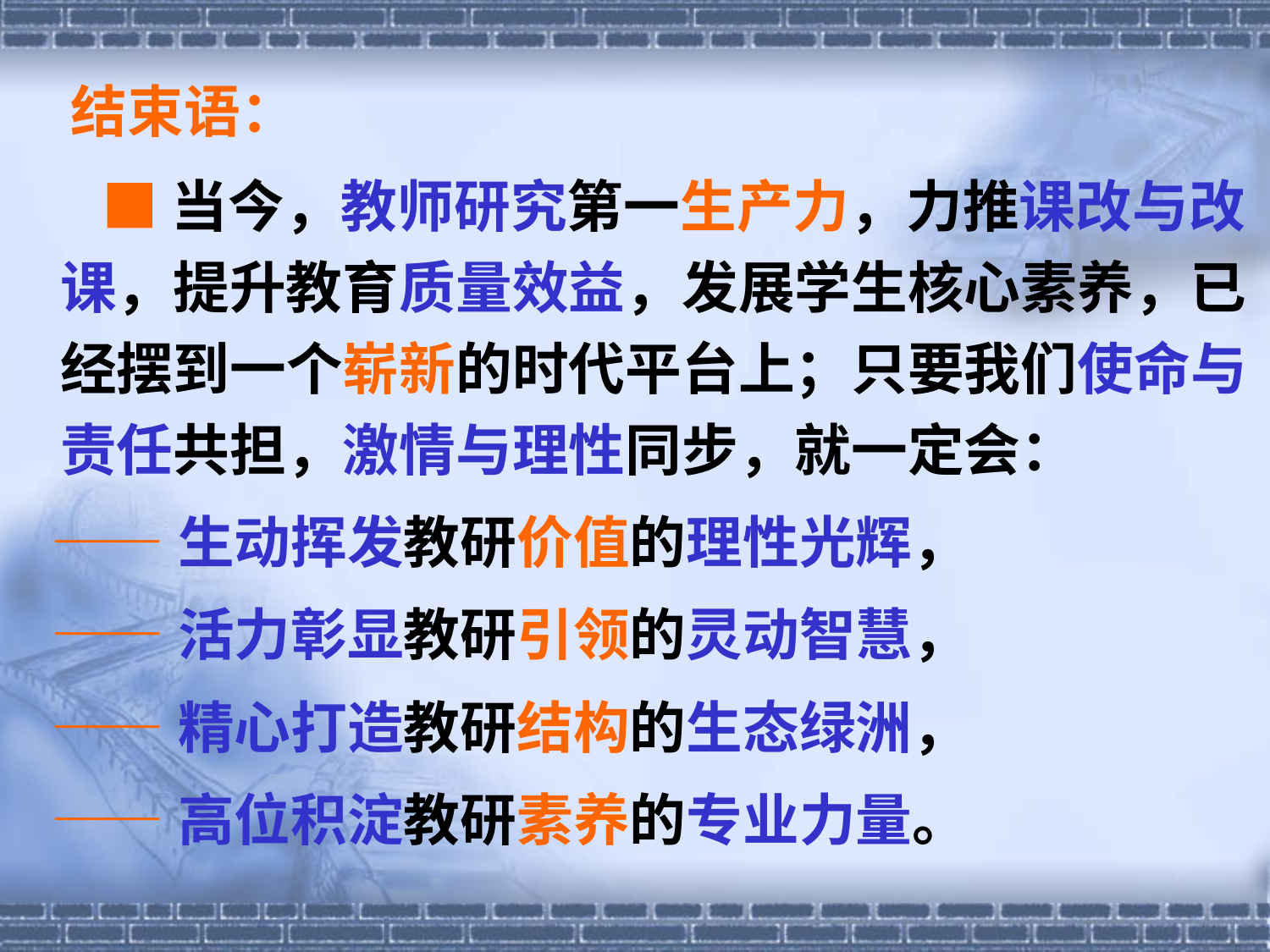

结束语：
       ■当今，教师研究第一生产力，力推课改与改课，提升教育质量效益，发展学生核心素养，已经摆到一个崭新的时代平台上；只要我们使命与责任共担，激情与理性同步，就一定会：
   ——生动挥发教研价值的理性光辉，
   ——活力彰显教研引领的灵动智慧，
   ——精心打造教研结构的生态绿洲，
   ——高位积淀教研素养的专业力量。